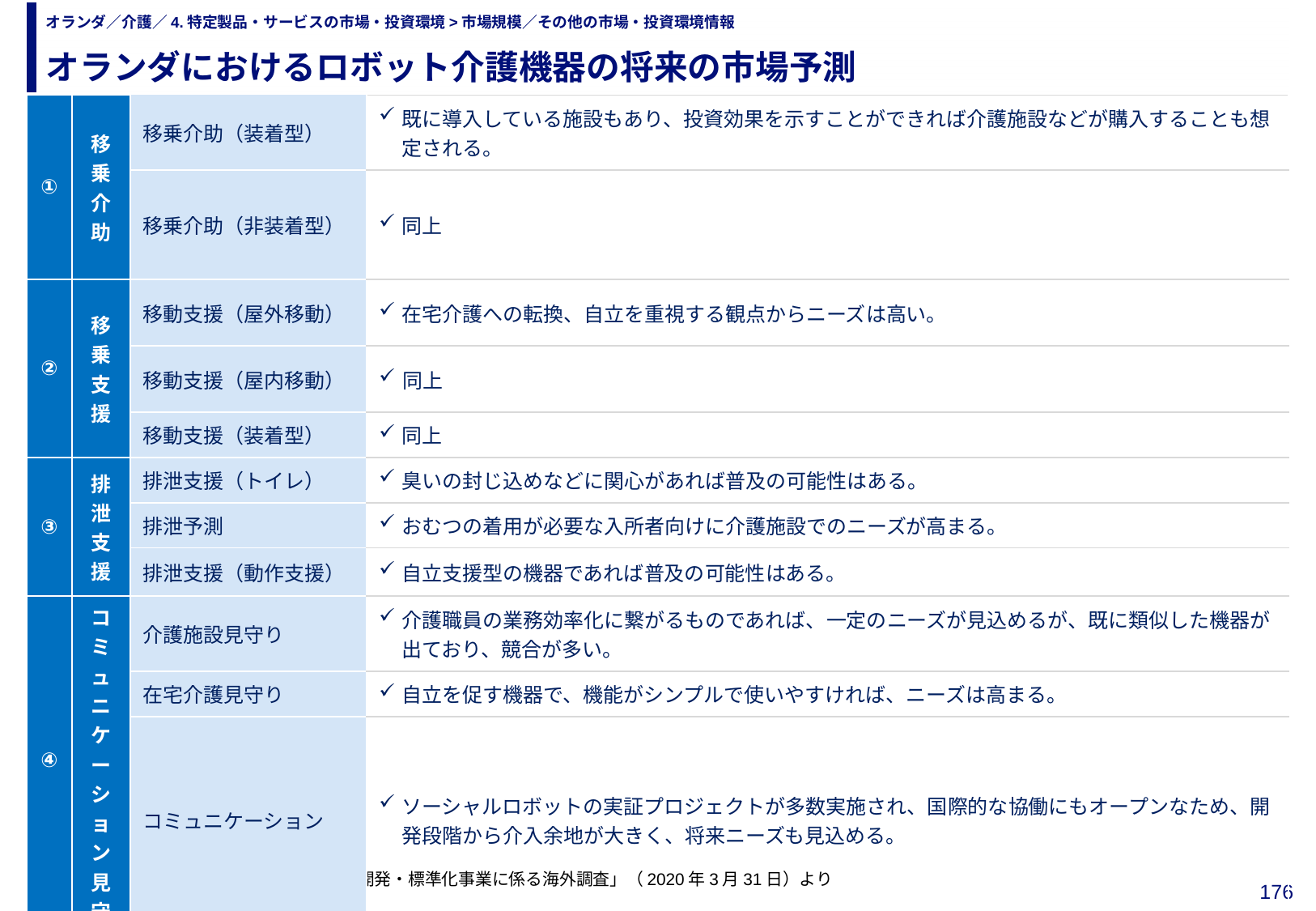

オランダにおけるロボット介護機器の将来の市場予測
# オランダ／介護／4.特定製品・サービスの市場・投資環境>市場規模／その他の市場・投資環境情報
| ① | 移乗介助 | 移乗介助（装着型） | 既に導入している施設もあり、投資効果を示すことができれば介護施設などが購入することも想定される。 |
| --- | --- | --- | --- |
|  |  | 移乗介助（非装着型） | 同上 |
| ② | 移乗支援 | 移動支援（屋外移動） | 在宅介護への転換、自立を重視する観点からニーズは高い。 |
|  |  | 移動支援（屋内移動） | 同上 |
|  |  | 移動支援（装着型） | 同上 |
| ③ | 排泄支援 | 排泄支援（トイレ） | 臭いの封じ込めなどに関心があれば普及の可能性はある。 |
|  |  | 排泄予測 | おむつの着用が必要な入所者向けに介護施設でのニーズが高まる。 |
|  |  | 排泄支援（動作支援） | 自立支援型の機器であれば普及の可能性はある。 |
| ④ | コミュニケーション 見守り・ | 介護施設見守り | 介護職員の業務効率化に繋がるものであれば、一定のニーズが見込めるが、既に類似した機器が出ており、競合が多い。 |
|  |  | 在宅介護見守り | 自立を促す機器で、機能がシンプルで使いやすければ、ニーズは高まる。 |
|  |  | コミュニケーション | ソーシャルロボットの実証プロジェクトが多数実施され、国際的な協働にもオープンなため、開発段階から介入余地が大きく、将来ニーズも見込める。 |
| ⑤ | 入浴支援 |  | 入浴の習慣がないため、今後もニーズは低い。 |
| ⑥ | 介護業務支援 |  | 見守り機器との組合せや、事務作業の削減効果のある機器は今後もニーズが高いと予想される。 |
出所）日本経済研究所「ロボット介護機器開発・標準化事業に係る海外調査」（2020年3月31日）より